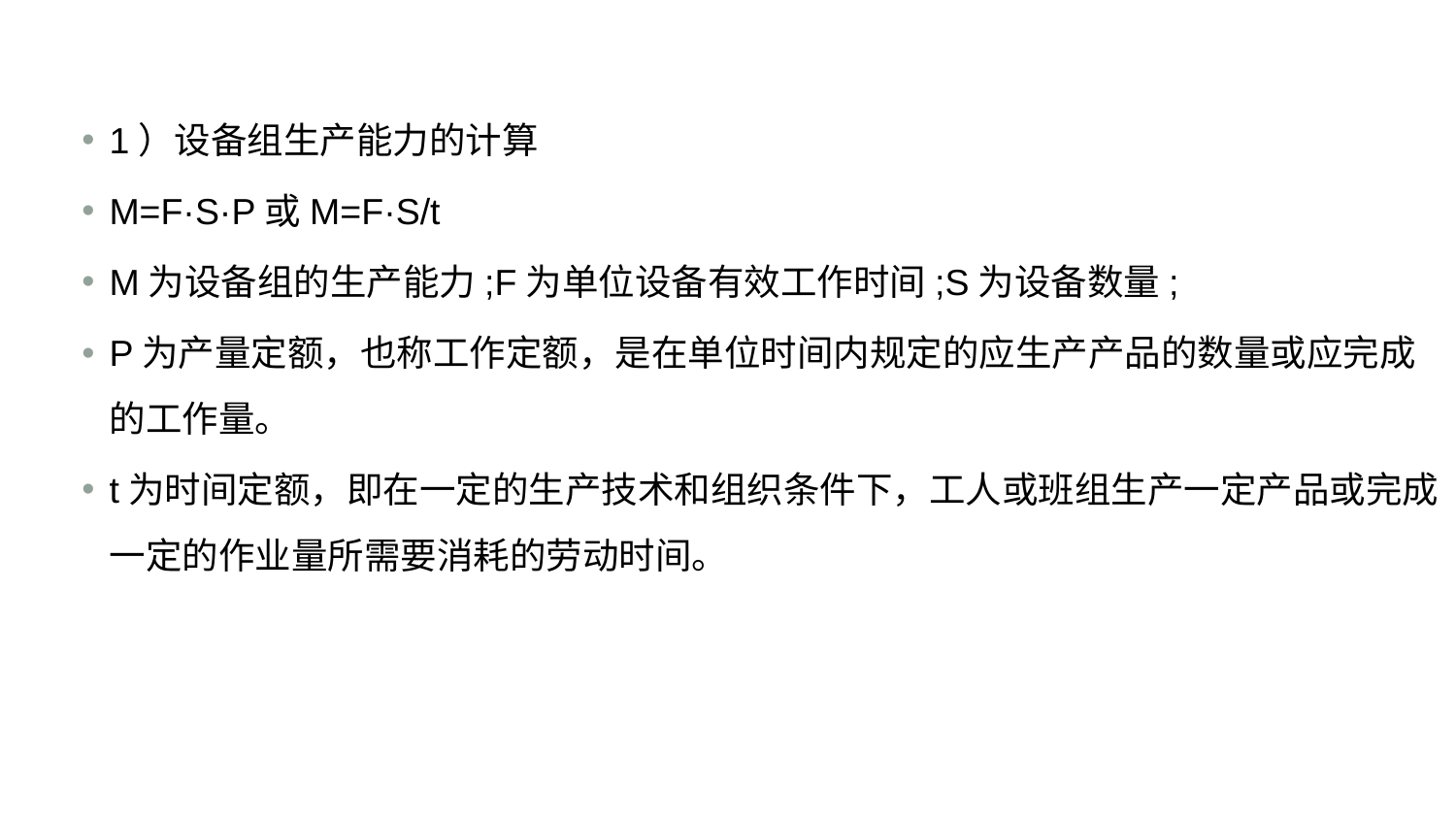

#
1）设备组生产能力的计算
M=F·S·P或M=F·S/t
M为设备组的生产能力;F为单位设备有效工作时间;S为设备数量;
P为产量定额，也称工作定额，是在单位时间内规定的应生产产品的数量或应完成的工作量。
t为时间定额，即在一定的生产技术和组织条件下，工人或班组生产一定产品或完成一定的作业量所需要消耗的劳动时间。